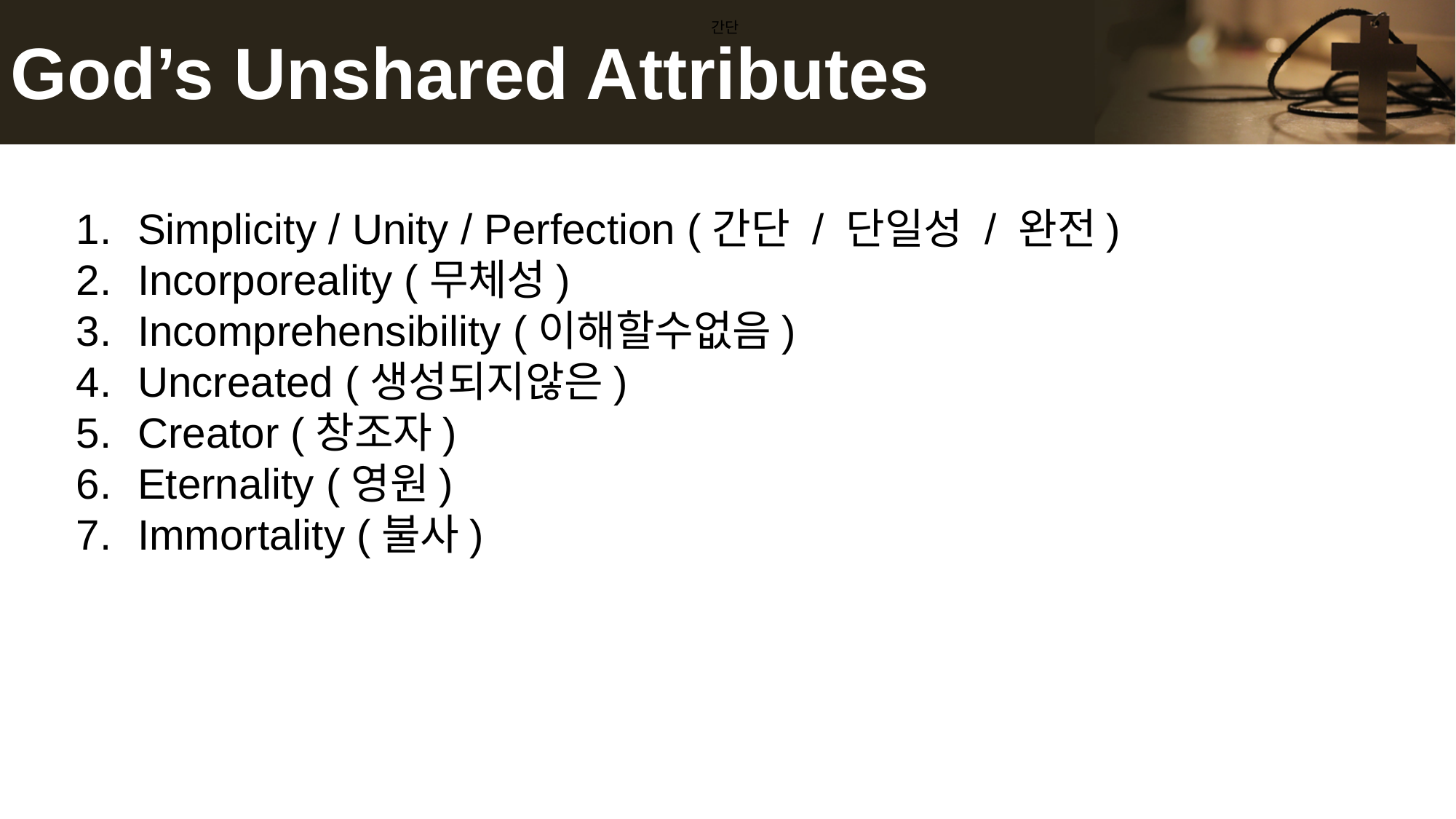

# God’s Unshared Attributes
간단
Simplicity / Unity / Perfection (간단 / 단일성 / 완전)
Incorporeality (무체성)
Incomprehensibility (이해할수없음)
Uncreated (생성되지않은)
Creator (창조자)
Eternality (영원)
Immortality (불사)